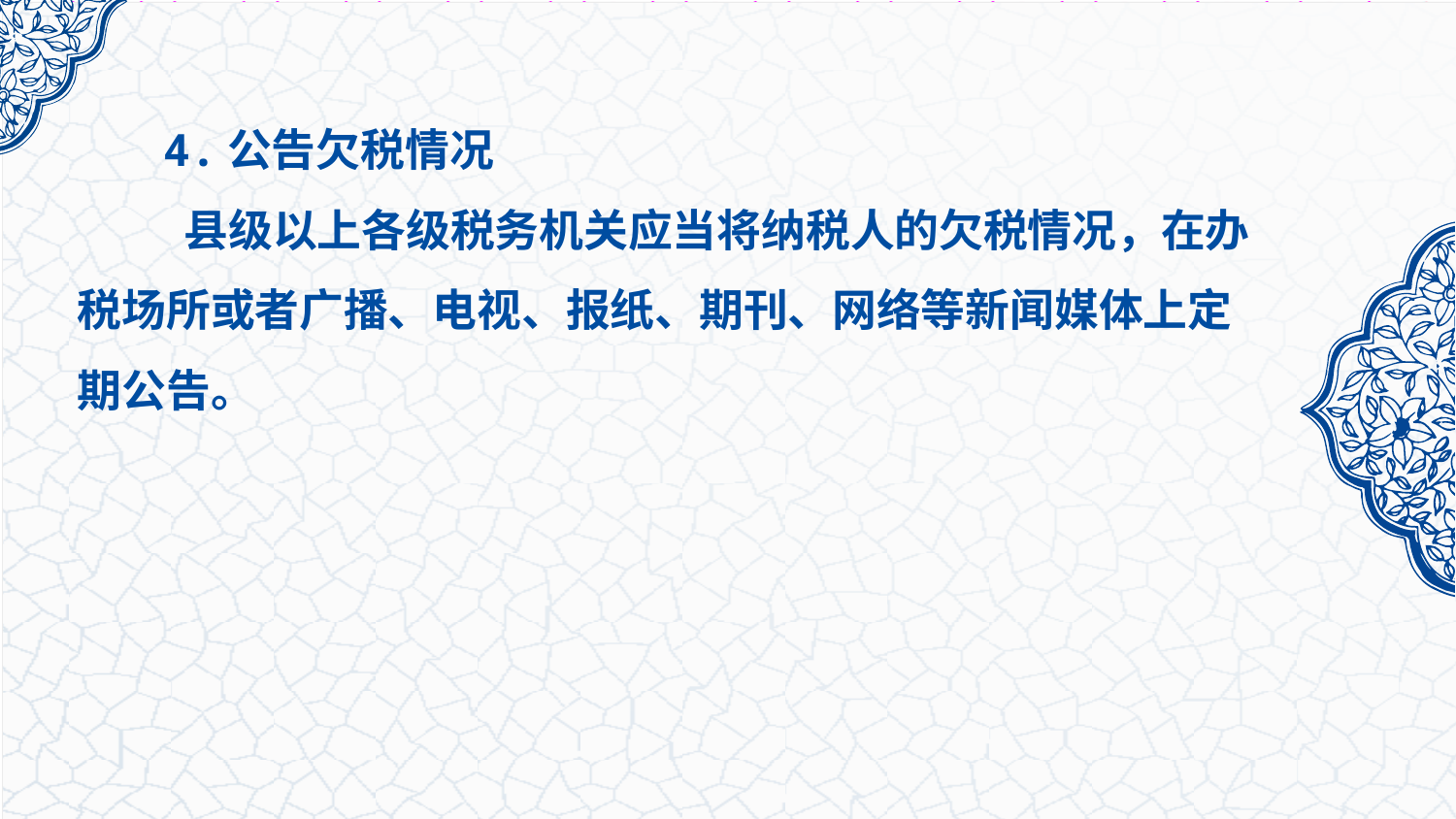

4.公告欠税情况
 县级以上各级税务机关应当将纳税人的欠税情况，在办税场所或者广播、电视、报纸、期刊、网络等新闻媒体上定期公告。